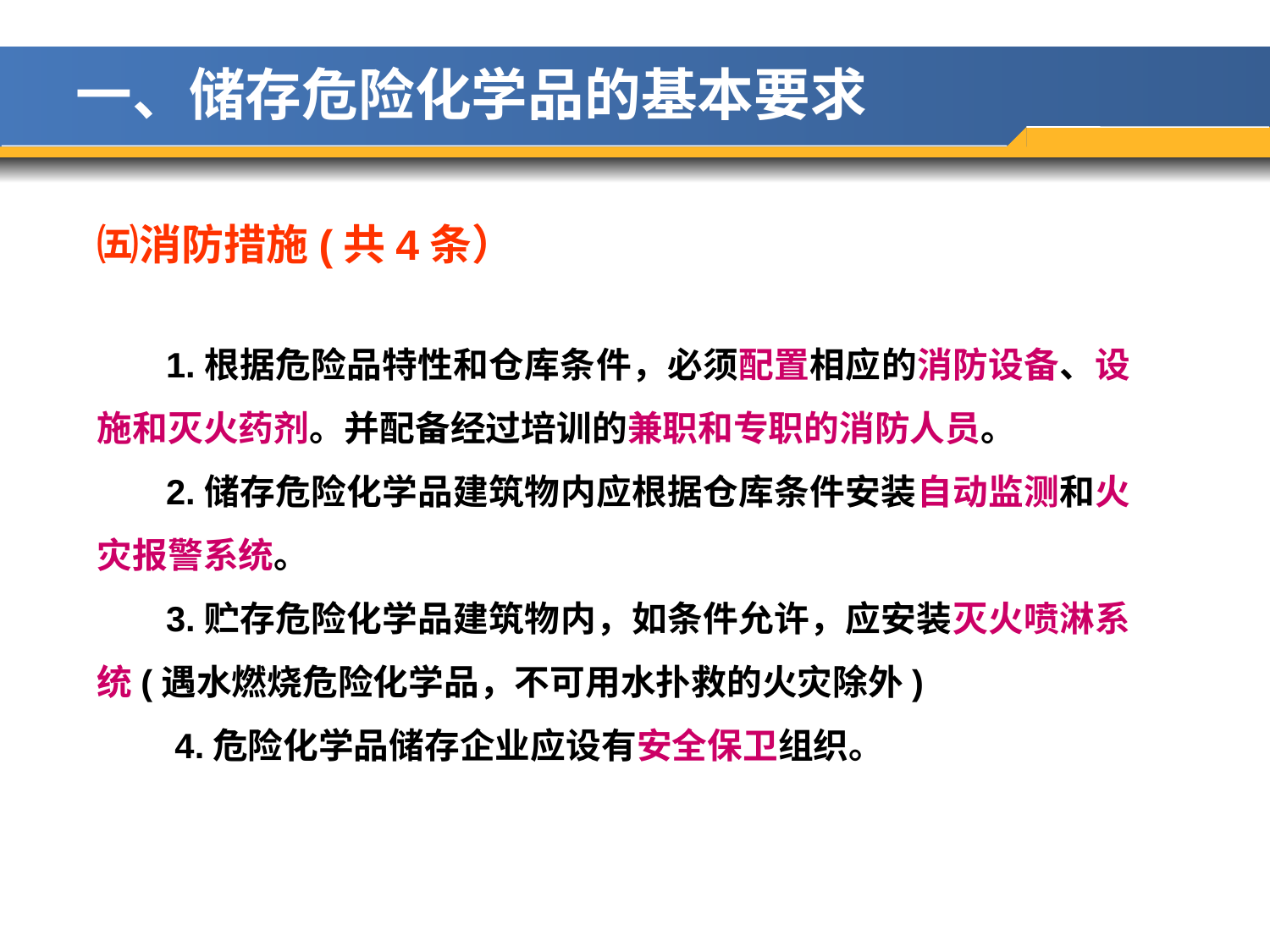

一、储存危险化学品的基本要求

㈤消防措施(共4条）

   1.根据危险品特性和仓库条件，必须配置相应的消防设备、设施和灭火药剂。并配备经过培训的兼职和专职的消防人员。
   2.储存危险化学品建筑物内应根据仓库条件安装自动监测和火灾报警系统。
   3.贮存危险化学品建筑物内，如条件允许，应安装灭火喷淋系统(遇水燃烧危险化学品，不可用水扑救的火灾除外)
    4.危险化学品储存企业应设有安全保卫组织。